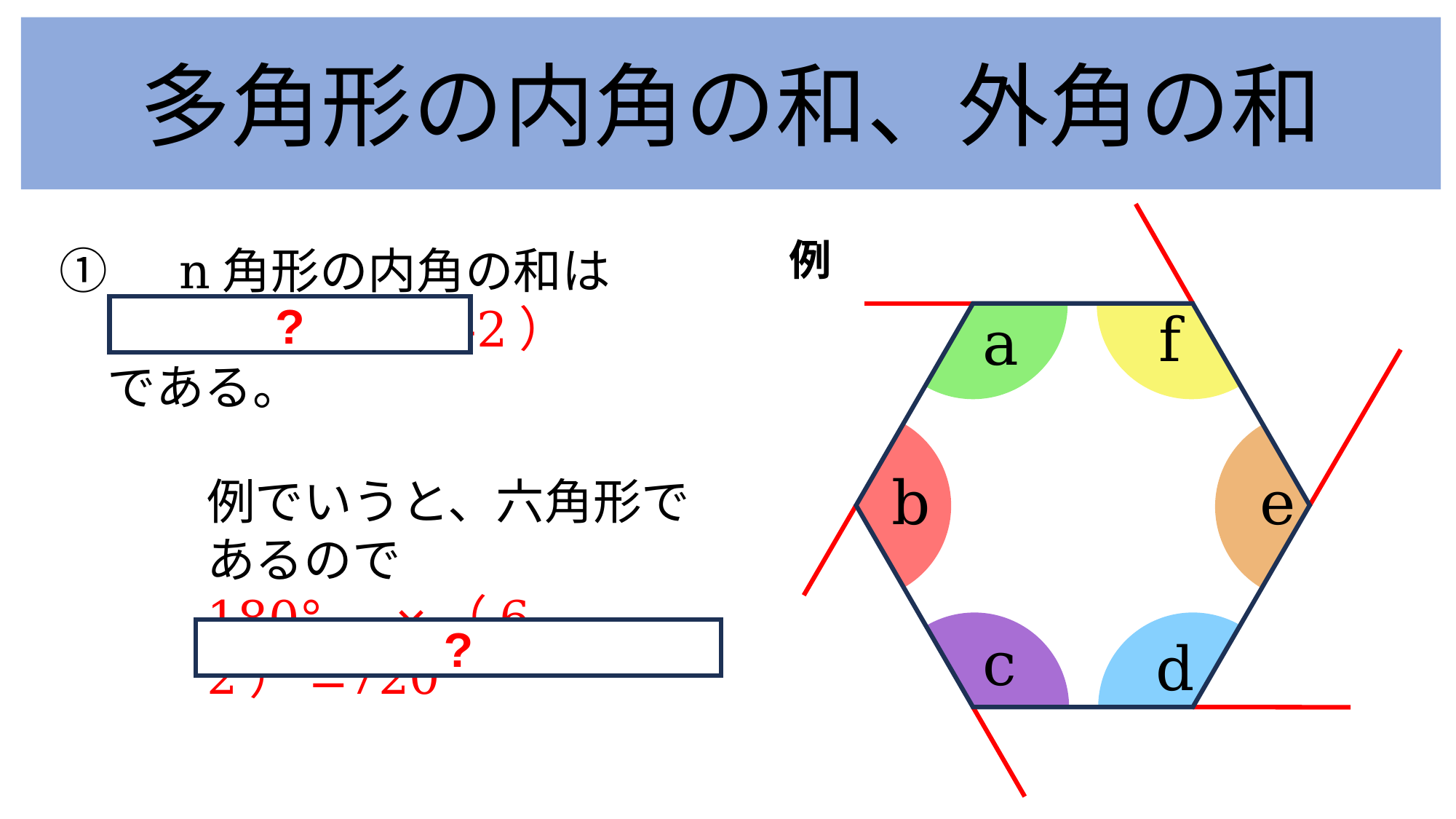

多角形の内角の和、外角の和

例
①　n角形の内角の和は
     180°　×（n-2）
　である。
f
?
a

b
e
例でいうと、六角形で
あるので
180°　×（6-2）=720°

?
c
d